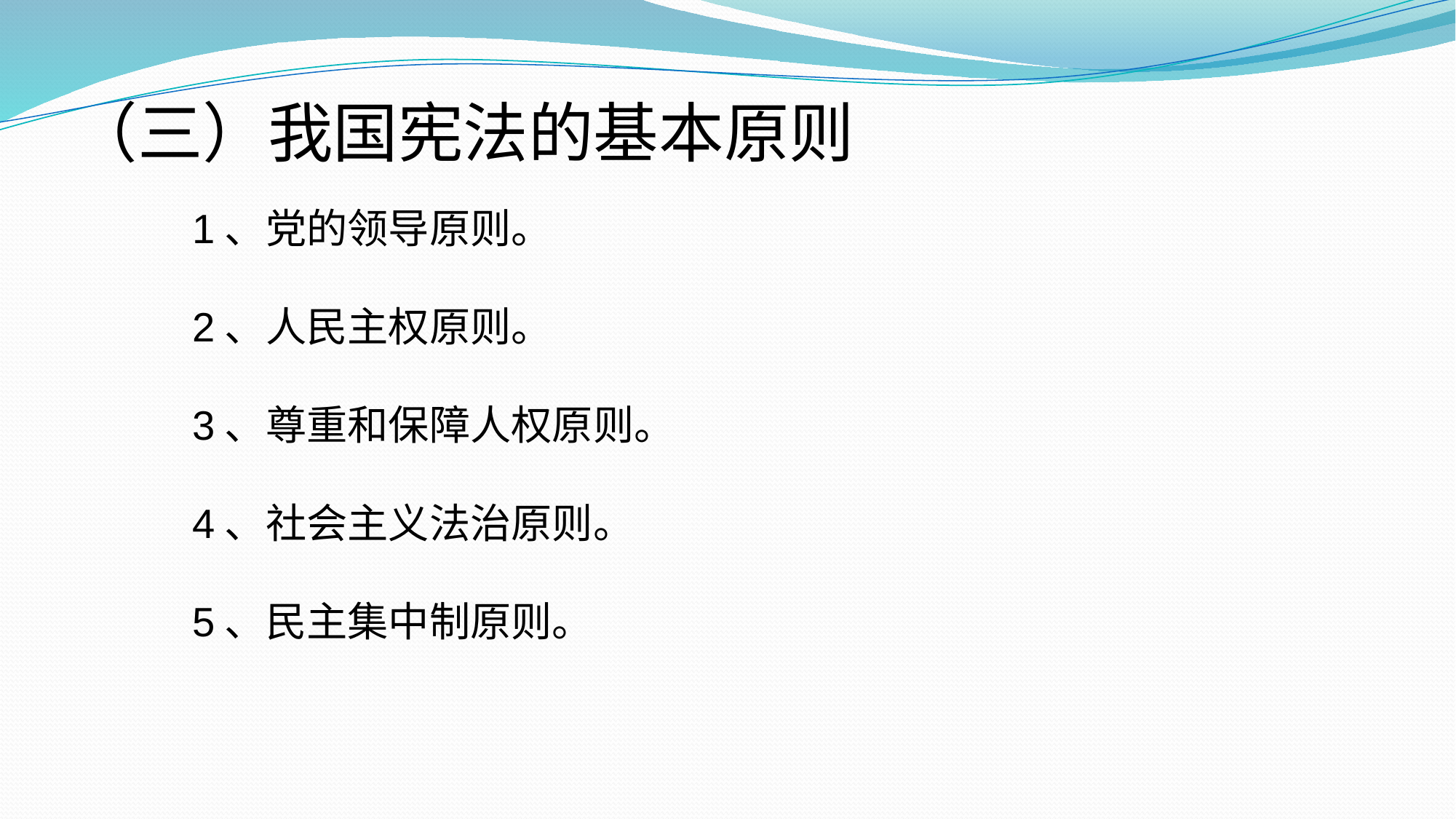

# （三）我国宪法的基本原则
1、党的领导原则。
2、人民主权原则。
3、尊重和保障人权原则。
4、社会主义法治原则。
5、民主集中制原则。